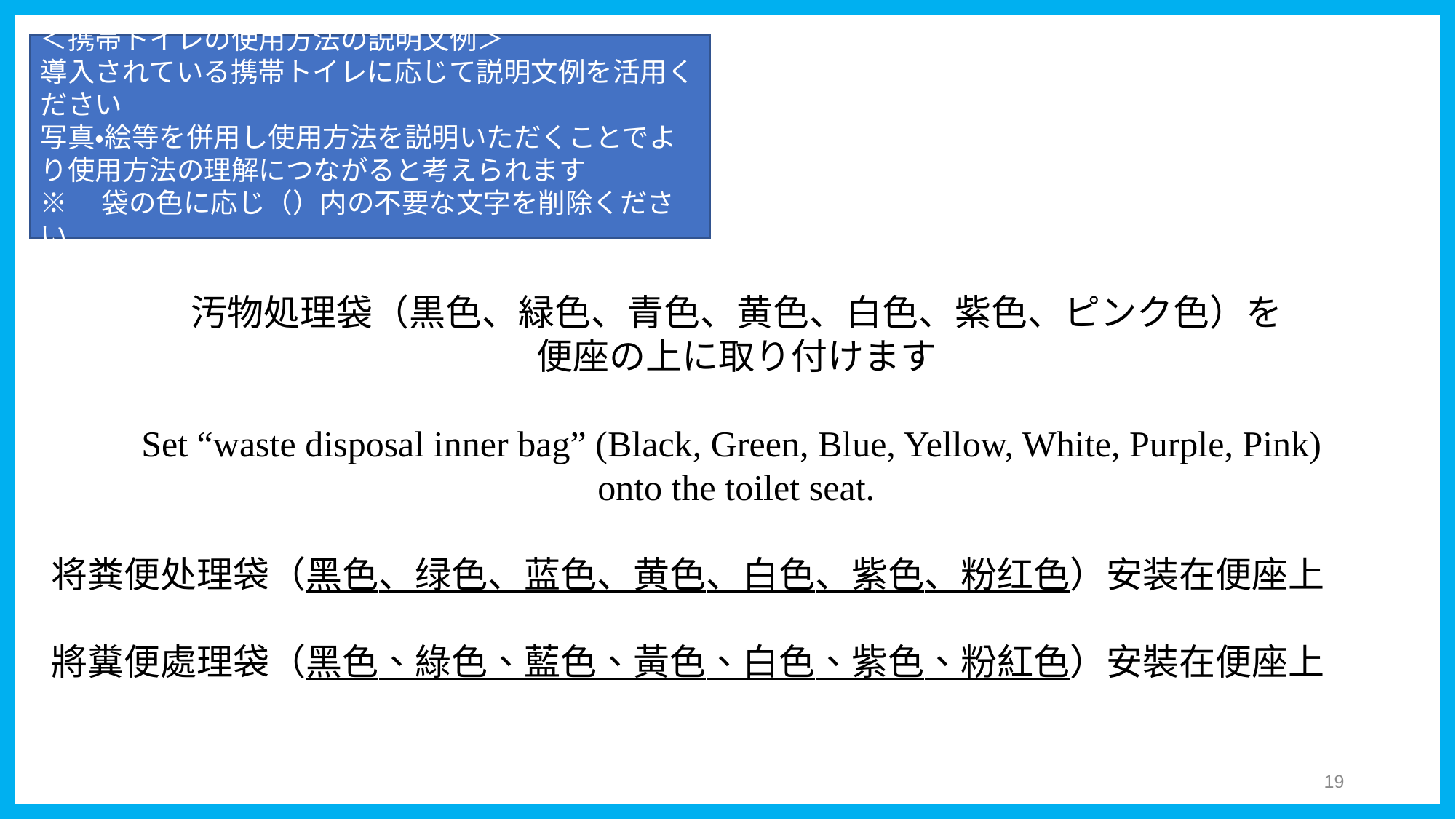

＜携帯トイレの使用方法の説明文例＞
導入されている携帯トイレに応じて説明文例を活用ください
写真・絵等を併用し使用方法を説明いただくことでより使用方法の理解につながると考えられます
※　袋の色に応じ（）内の不要な文字を削除ください
汚物処理袋（黒色、緑色、青色、黄色、白色、紫色、ピンク色）を
便座の上に取り付けます

Set “waste disposal inner bag” (Black, Green, Blue, Yellow, White, Purple, Pink)
onto the toilet seat.

将粪便处理袋（黑色、绿色、蓝色、黄色、白色、紫色、粉红色）安装在便座上

將糞便處理袋（黑色、綠色、藍色、黃色、白色、紫色、粉紅色）安裝在便座上

19